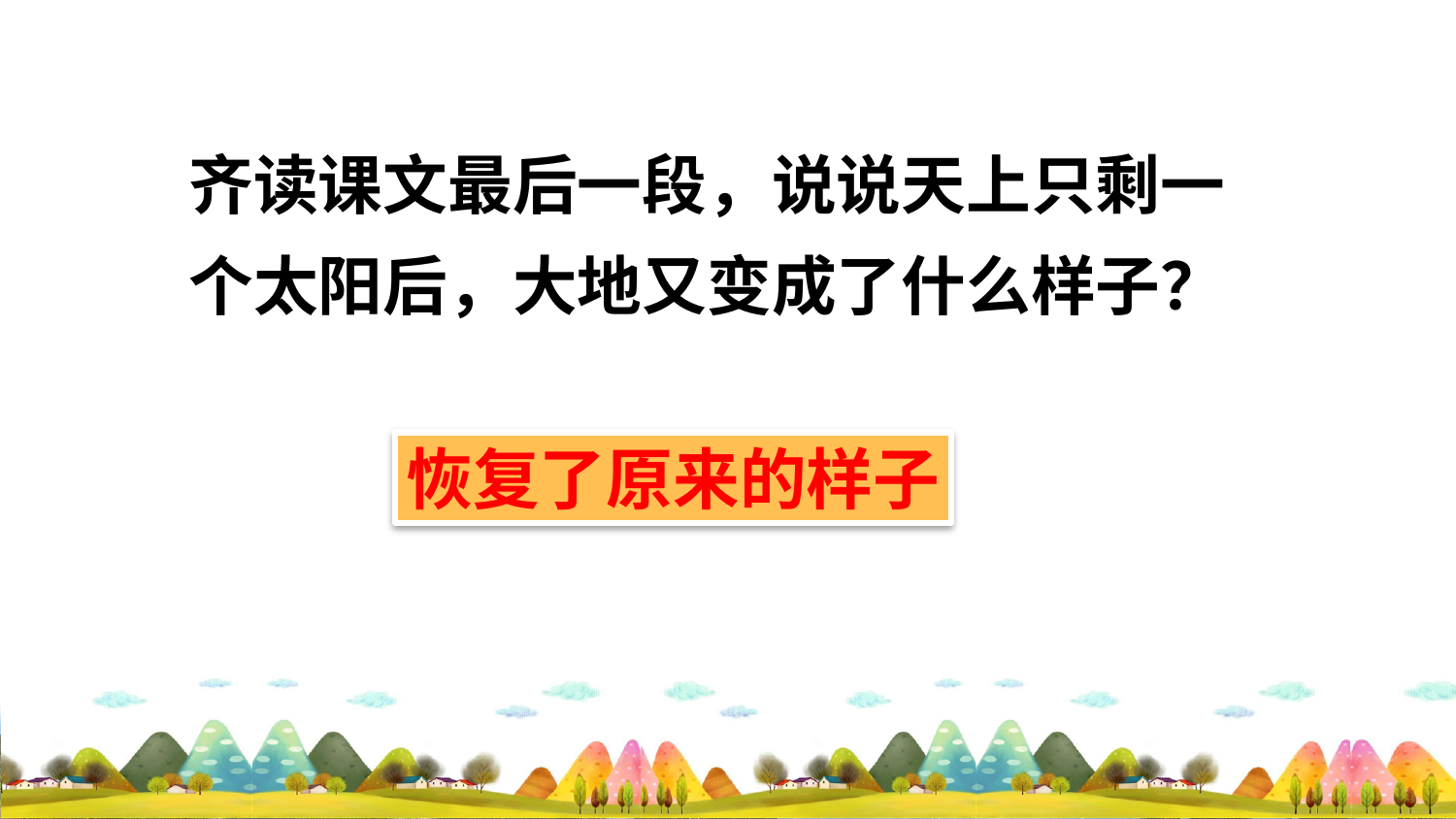

齐读课文最后一段，说说天上只剩一个太阳后，大地又变成了什么样子？
恢复了原来的样子